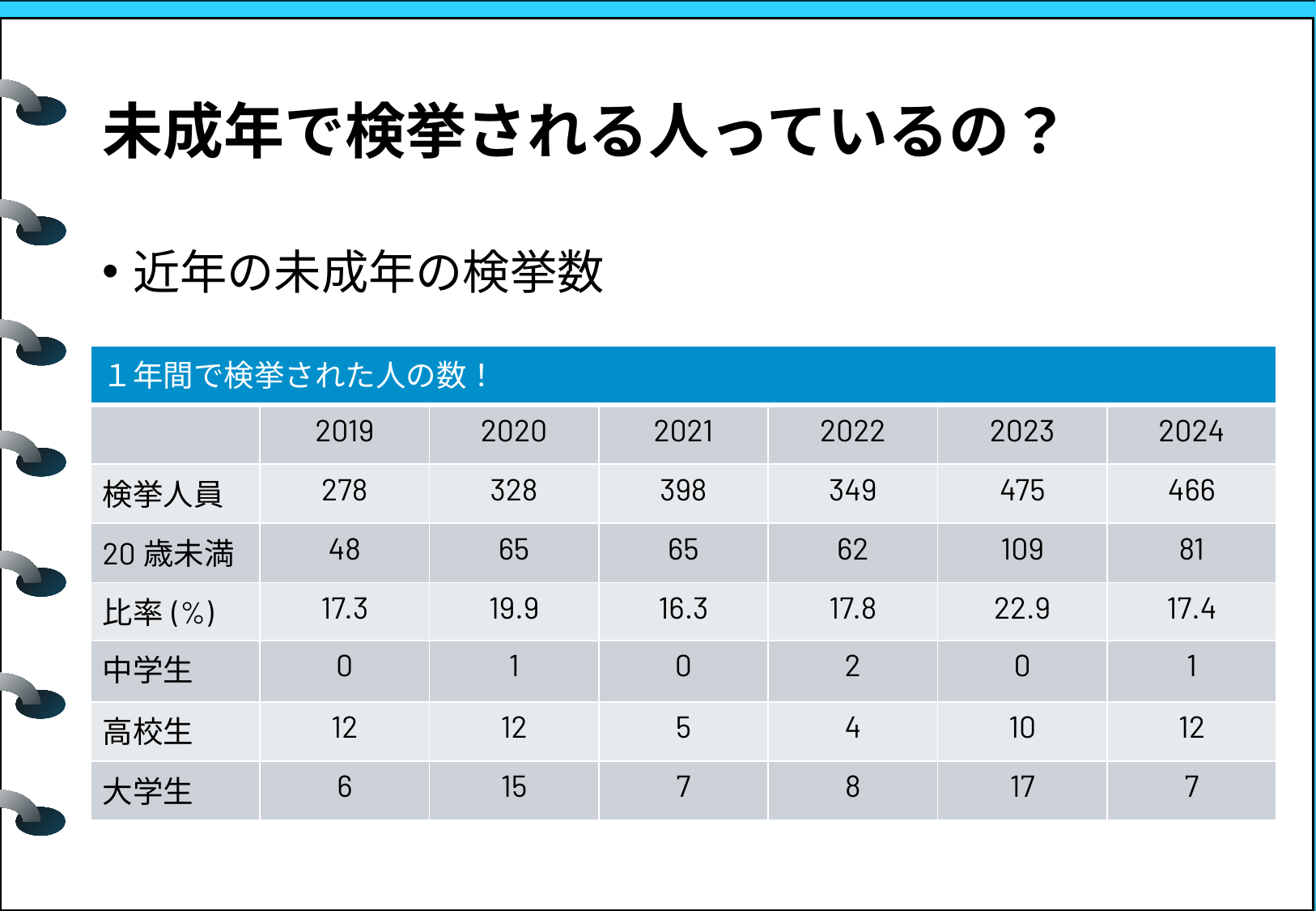

# 未成年で検挙される人っているの？
近年の未成年の検挙数

| １年間で検挙された人の数！ |  |  |  |  |  |  |
| --- | --- | --- | --- | --- | --- | --- |
|  | 2019 | 2020 | 2021 | 2022 | 2023 | 2024 |
| 検挙人員 | 278 | 328 | 398 | 349 | 475 | 466 |
| 20歳未満 | 48 | 65 | 65 | 62 | 109 | 81 |
| 比率(%) | 17.3 | 19.9 | 16.3 | 17.8 | 22.9 | 17.4 |
| 中学生 | 0 | 1 | 0 | 2 | 0 | 1 |
| 高校生 | 12 | 12 | 5 | 4 | 10 | 12 |
| 大学生 | 6 | 15 | 7 | 8 | 17 | 7 |